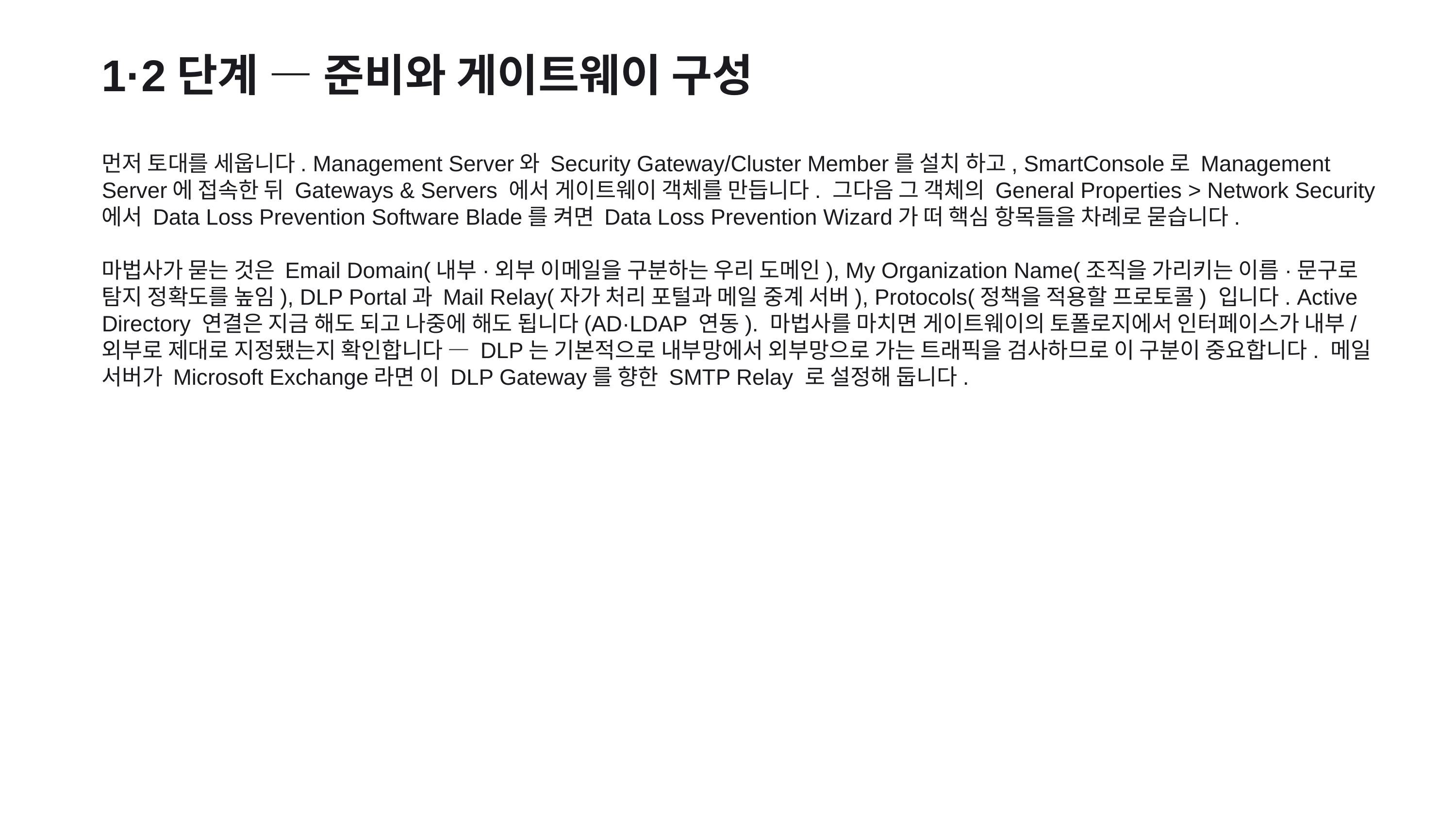

1·2단계 — 준비와 게이트웨이 구성
먼저 토대를 세웁니다. Management Server와 Security Gateway/Cluster Member를 설치 하고, SmartConsole로 Management Server에 접속한 뒤 Gateways & Servers 에서 게이트웨이 객체를 만듭니다. 그다음 그 객체의 General Properties > Network Security 에서 Data Loss Prevention Software Blade를 켜면 Data Loss Prevention Wizard가 떠 핵심 항목들을 차례로 묻습니다.

마법사가 묻는 것은 Email Domain(내부·외부 이메일을 구분하는 우리 도메인), My Organization Name(조직을 가리키는 이름·문구로 탐지 정확도를 높임), DLP Portal과 Mail Relay(자가 처리 포털과 메일 중계 서버), Protocols(정책을 적용할 프로토콜) 입니다. Active Directory 연결은 지금 해도 되고 나중에 해도 됩니다(AD·LDAP 연동). 마법사를 마치면 게이트웨이의 토폴로지에서 인터페이스가 내부/외부로 제대로 지정됐는지 확인합니다 — DLP는 기본적으로 내부망에서 외부망으로 가는 트래픽을 검사하므로 이 구분이 중요합니다. 메일 서버가 Microsoft Exchange라면 이 DLP Gateway를 향한 SMTP Relay 로 설정해 둡니다.